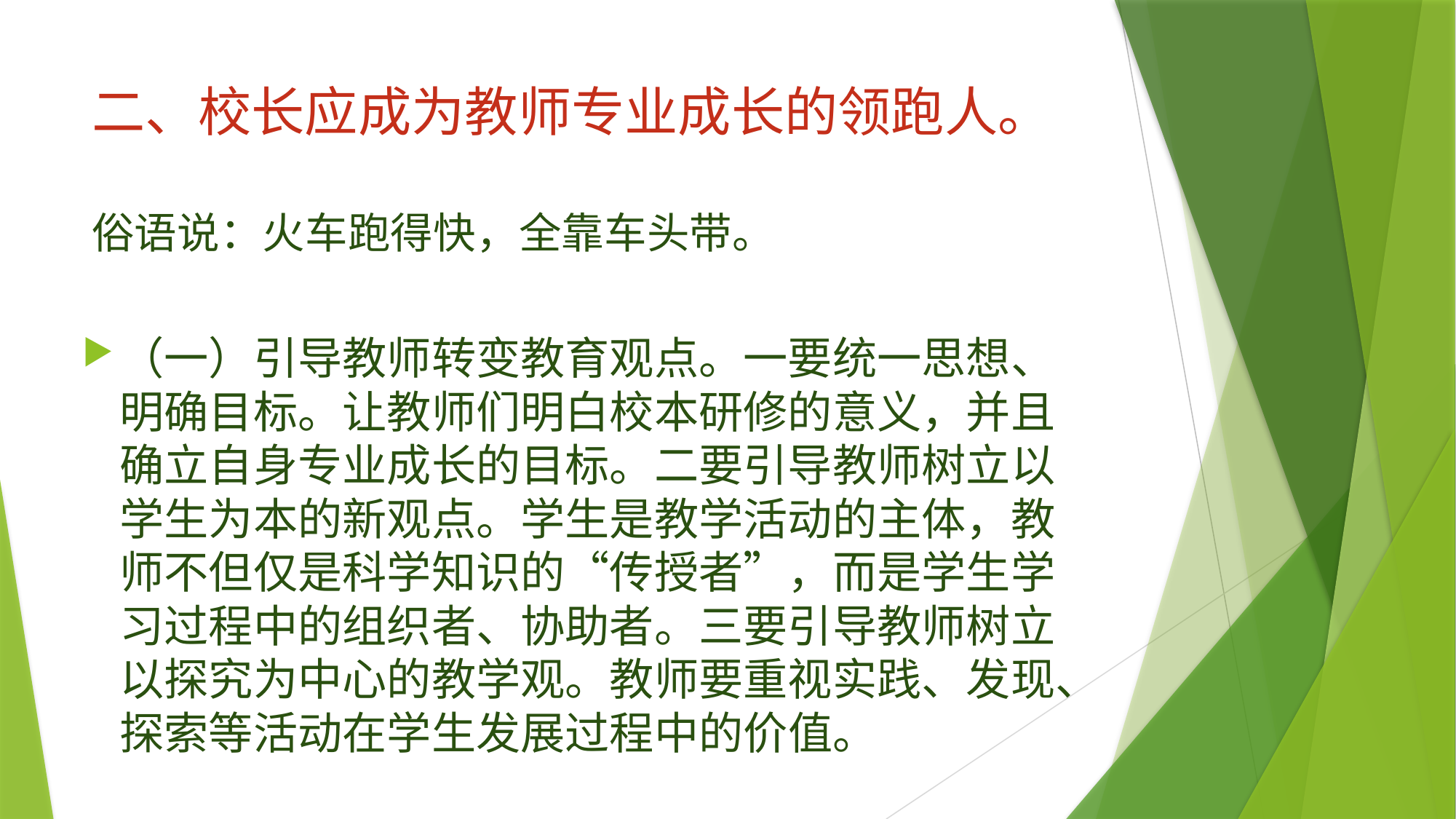

# 二、校长应成为教师专业成长的领跑人。 俗语说：火车跑得快，全靠车头带。

（一）引导教师转变教育观点。一要统一思想、明确目标。让教师们明白校本研修的意义，并且确立自身专业成长的目标。二要引导教师树立以学生为本的新观点。学生是教学活动的主体，教师不但仅是科学知识的“传授者”，而是学生学习过程中的组织者、协助者。三要引导教师树立以探究为中心的教学观。教师要重视实践、发现、探索等活动在学生发展过程中的价值。